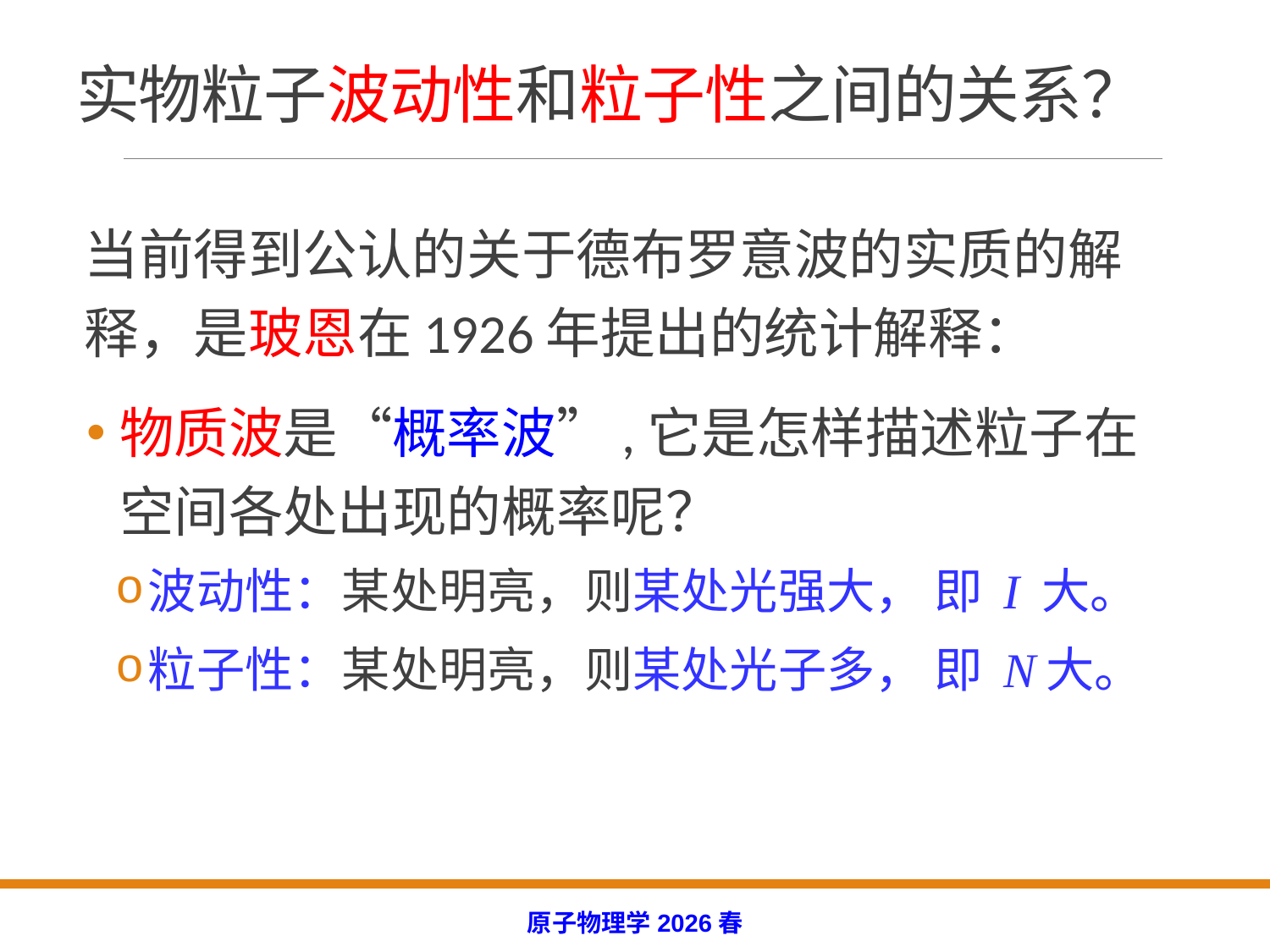

# 实物粒子波动性和粒子性之间的关系？
当前得到公认的关于德布罗意波的实质的解释，是玻恩在1926年提出的统计解释：
物质波是“概率波”,它是怎样描述粒子在空间各处出现的概率呢？
波动性：某处明亮，则某处光强大， 即 I 大。
粒子性：某处明亮，则某处光子多， 即 N大。
原子物理学2026春
43